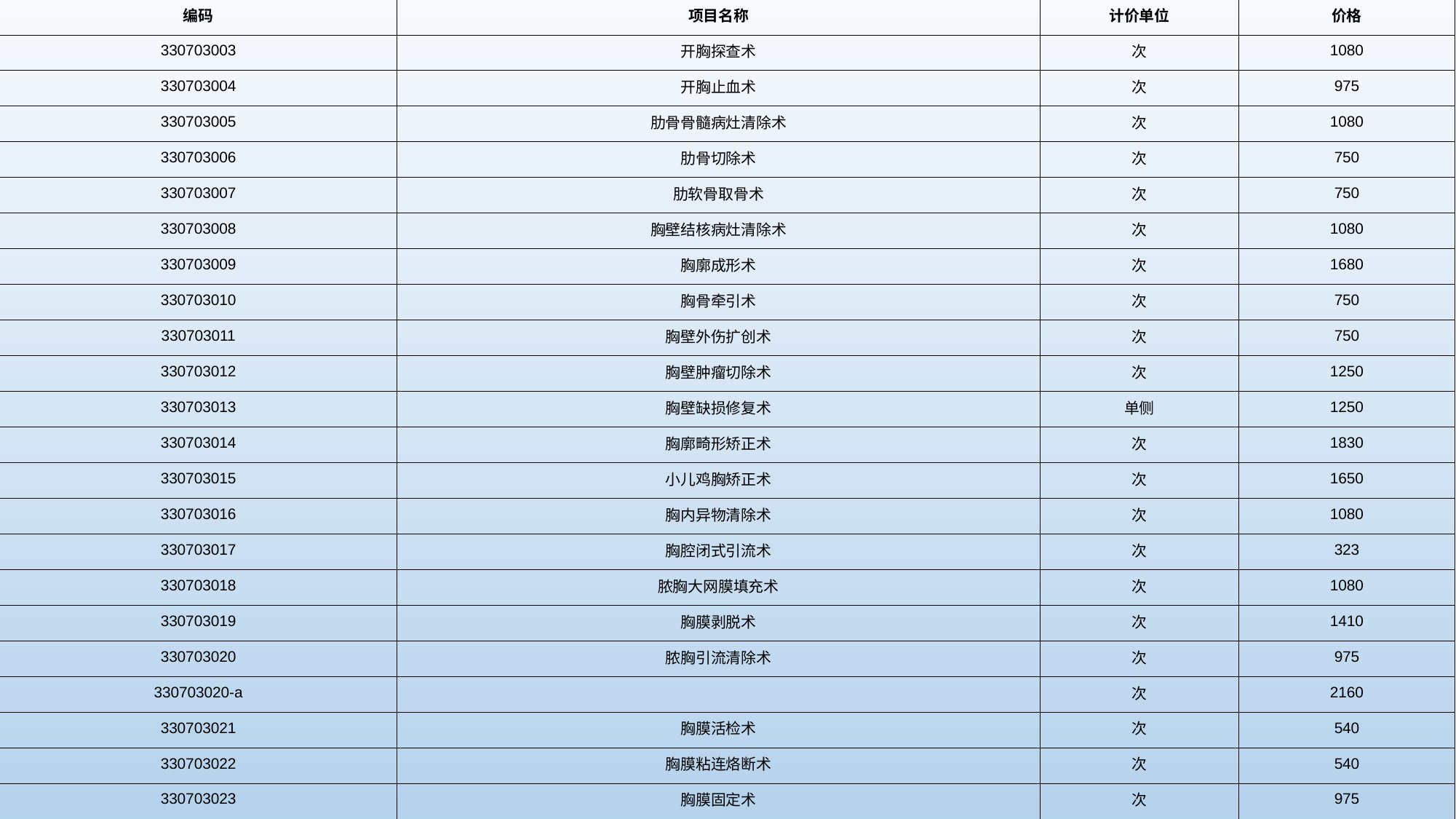

| 编码 | 项目名称 | 计价单位 | 价格 |
| --- | --- | --- | --- |
| 330703003 | 开胸探查术 | 次 | 1080 |
| 330703004 | 开胸止血术 | 次 | 975 |
| 330703005 | 肋骨骨髓病灶清除术 | 次 | 1080 |
| 330703006 | 肋骨切除术 | 次 | 750 |
| 330703007 | 肋软骨取骨术 | 次 | 750 |
| 330703008 | 胸壁结核病灶清除术 | 次 | 1080 |
| 330703009 | 胸廓成形术 | 次 | 1680 |
| 330703010 | 胸骨牵引术 | 次 | 750 |
| 330703011 | 胸壁外伤扩创术 | 次 | 750 |
| 330703012 | 胸壁肿瘤切除术 | 次 | 1250 |
| 330703013 | 胸壁缺损修复术 | 单侧 | 1250 |
| 330703014 | 胸廓畸形矫正术 | 次 | 1830 |
| 330703015 | 小儿鸡胸矫正术 | 次 | 1650 |
| 330703016 | 胸内异物清除术 | 次 | 1080 |
| 330703017 | 胸腔闭式引流术 | 次 | 323 |
| 330703018 | 脓胸大网膜填充术 | 次 | 1080 |
| 330703019 | 胸膜剥脱术 | 次 | 1410 |
| 330703020 | 脓胸引流清除术 | 次 | 975 |
| 330703020-a |  | 次 | 2160 |
| 330703021 | 胸膜活检术 | 次 | 540 |
| 330703022 | 胸膜粘连烙断术 | 次 | 540 |
| 330703023 | 胸膜固定术 | 次 | 975 |